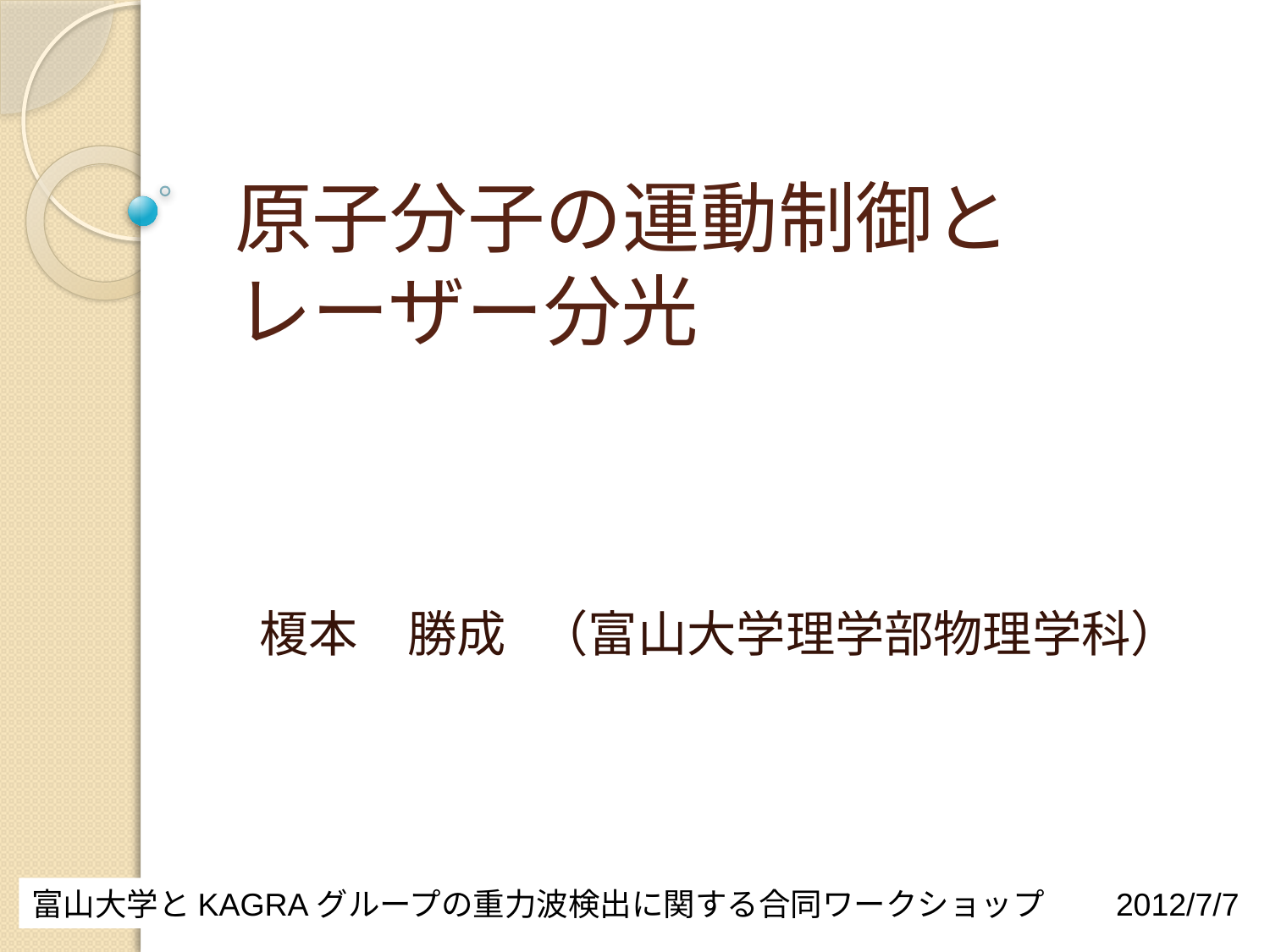

# 原子分子の運動制御と レーザー分光
榎本　勝成   （富山大学理学部物理学科）
富山大学とKAGRAグループの重力波検出に関する合同ワークショップ　　2012/7/7